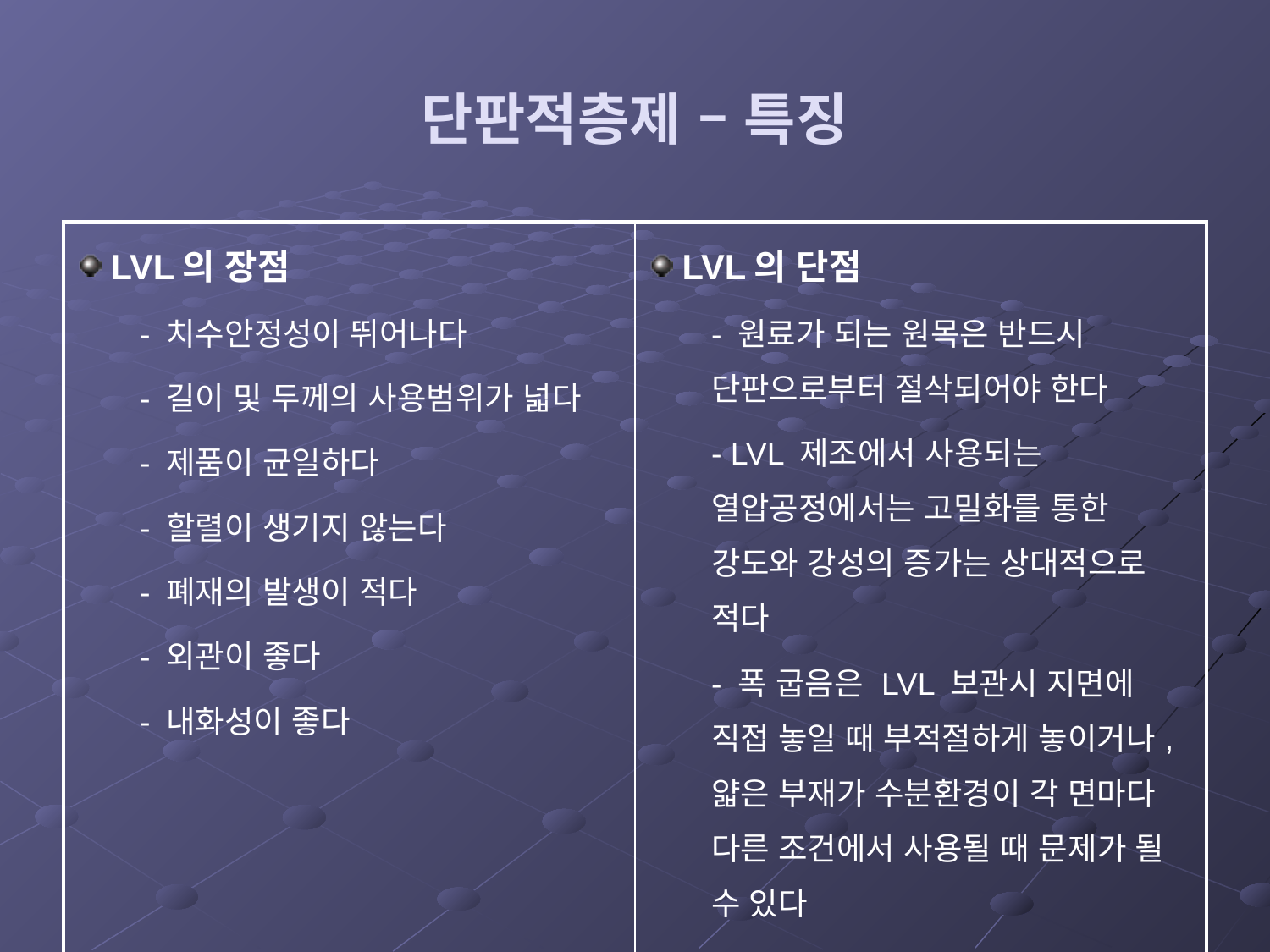

# 단판적층제 – 특징
| LVL의 장점 - 치수안정성이 뛰어나다 - 길이 및 두께의 사용범위가 넓다 - 제품이 균일하다 - 할렬이 생기지 않는다 - 폐재의 발생이 적다 - 외관이 좋다 - 내화성이 좋다 | LVL의 단점 - 원료가 되는 원목은 반드시 단판으로부터 절삭되어야 한다 - LVL 제조에서 사용되는 열압공정에서는 고밀화를 통한 강도와 강성의 증가는 상대적으로 적다 - 폭 굽음은 LVL 보관시 지면에 직접 놓일 때 부적절하게 놓이거나, 얇은 부재가 수분환경이 각 면마다 다른 조건에서 사용될 때 문제가 될 수 있다 |
| --- | --- |